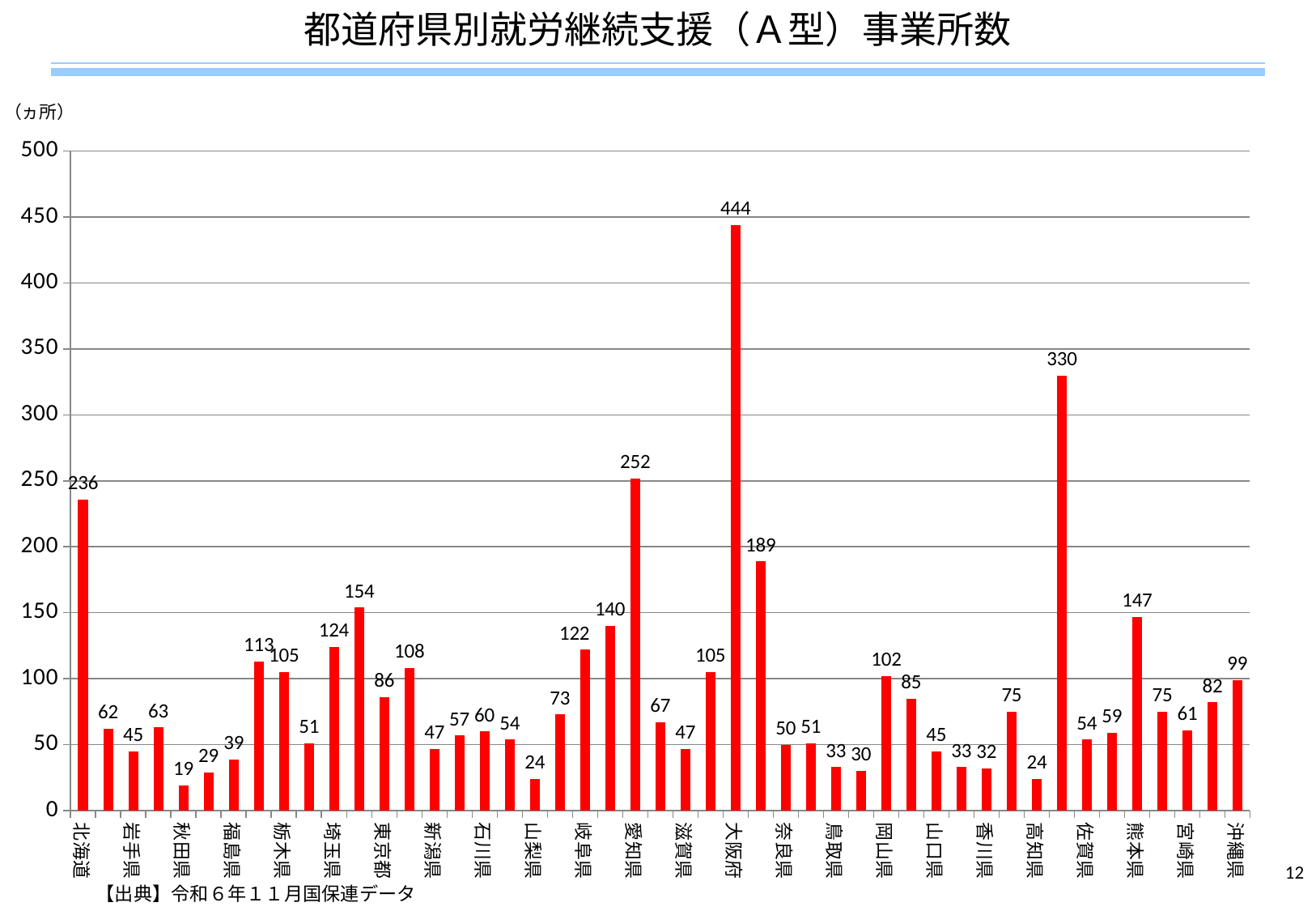

都道府県別就労継続支援（Ａ型）事業所数
（ヵ所）

### Chart

| Category |  |
|---|---|
| 北海道 | 236.0 |
| 青森県 | 62.0 |
| 岩手県 | 45.0 |
| 宮城県 | 63.0 |
| 秋田県 | 19.0 |
| 山形県 | 29.0 |
| 福島県 | 39.0 |
| 茨城県 | 113.0 |
| 栃木県 | 105.0 |
| 群馬県 | 51.0 |
| 埼玉県 | 124.0 |
| 千葉県 | 154.0 |
| 東京都 | 86.0 |
| 神奈川県 | 108.0 |
| 新潟県 | 47.0 |
| 富山県 | 57.0 |
| 石川県 | 60.0 |
| 福井県 | 54.0 |
| 山梨県 | 24.0 |
| 長野県 | 73.0 |
| 岐阜県 | 122.0 |
| 静岡県 | 140.0 |
| 愛知県 | 252.0 |
| 三重県 | 67.0 |
| 滋賀県 | 47.0 |
| 京都府 | 105.0 |
| 大阪府 | 444.0 |
| 兵庫県 | 189.0 |
| 奈良県 | 50.0 |
| 和歌山県 | 51.0 |
| 鳥取県 | 33.0 |
| 島根県 | 30.0 |
| 岡山県 | 102.0 |
| 広島県 | 85.0 |
| 山口県 | 45.0 |
| 徳島県 | 33.0 |
| 香川県 | 32.0 |
| 愛媛県 | 75.0 |
| 高知県 | 24.0 |
| 福岡県 | 330.0 |
| 佐賀県 | 54.0 |
| 長崎県 | 59.0 |
| 熊本県 | 147.0 |
| 大分県 | 75.0 |
| 宮崎県 | 61.0 |
| 鹿児島県 | 82.0 |
| 沖縄県 | 99.0 |
12
【出典】令和６年１１月国保連データ